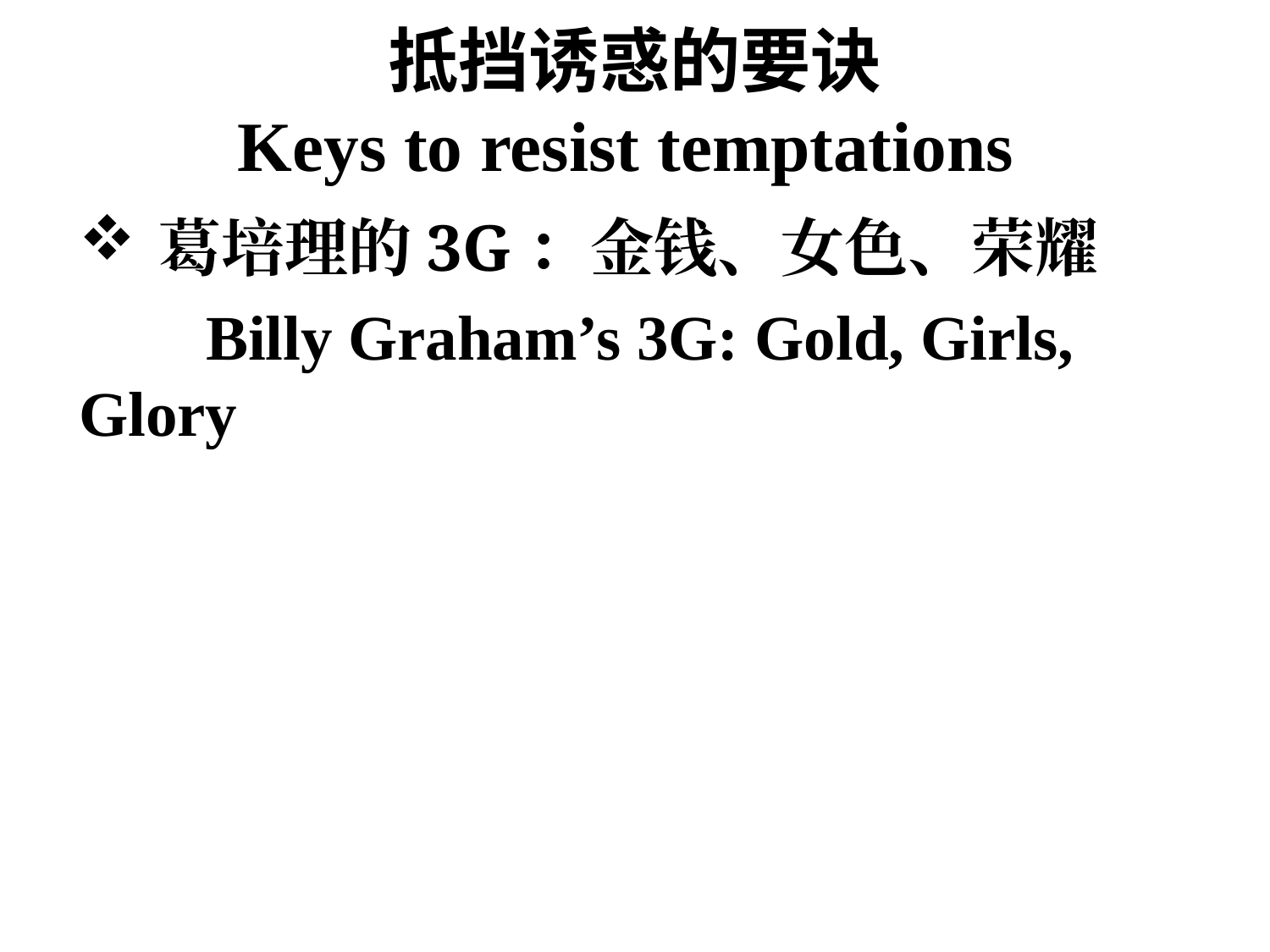

# 抵挡诱惑的要诀 Keys to resist temptations
葛培理的3G：金钱、女色、荣耀
	Billy Graham’s 3G: Gold, Girls, Glory